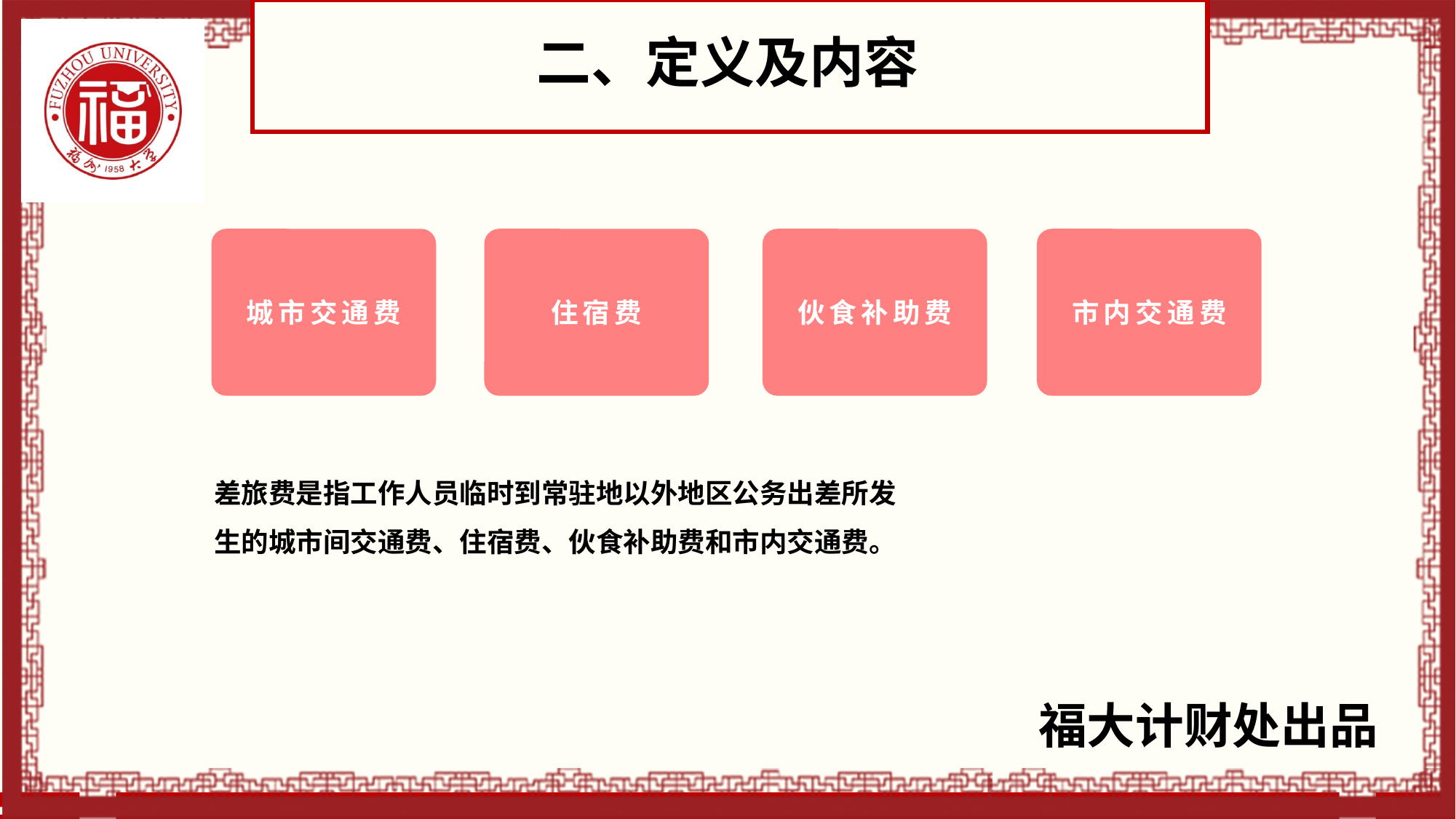

二、定义及内容
市内交通费
住宿费
城市交通费
伙食补助费
差旅费是指工作人员临时到常驻地以外地区公务出差所发生的城市间交通费、住宿费、伙食补助费和市内交通费。
4